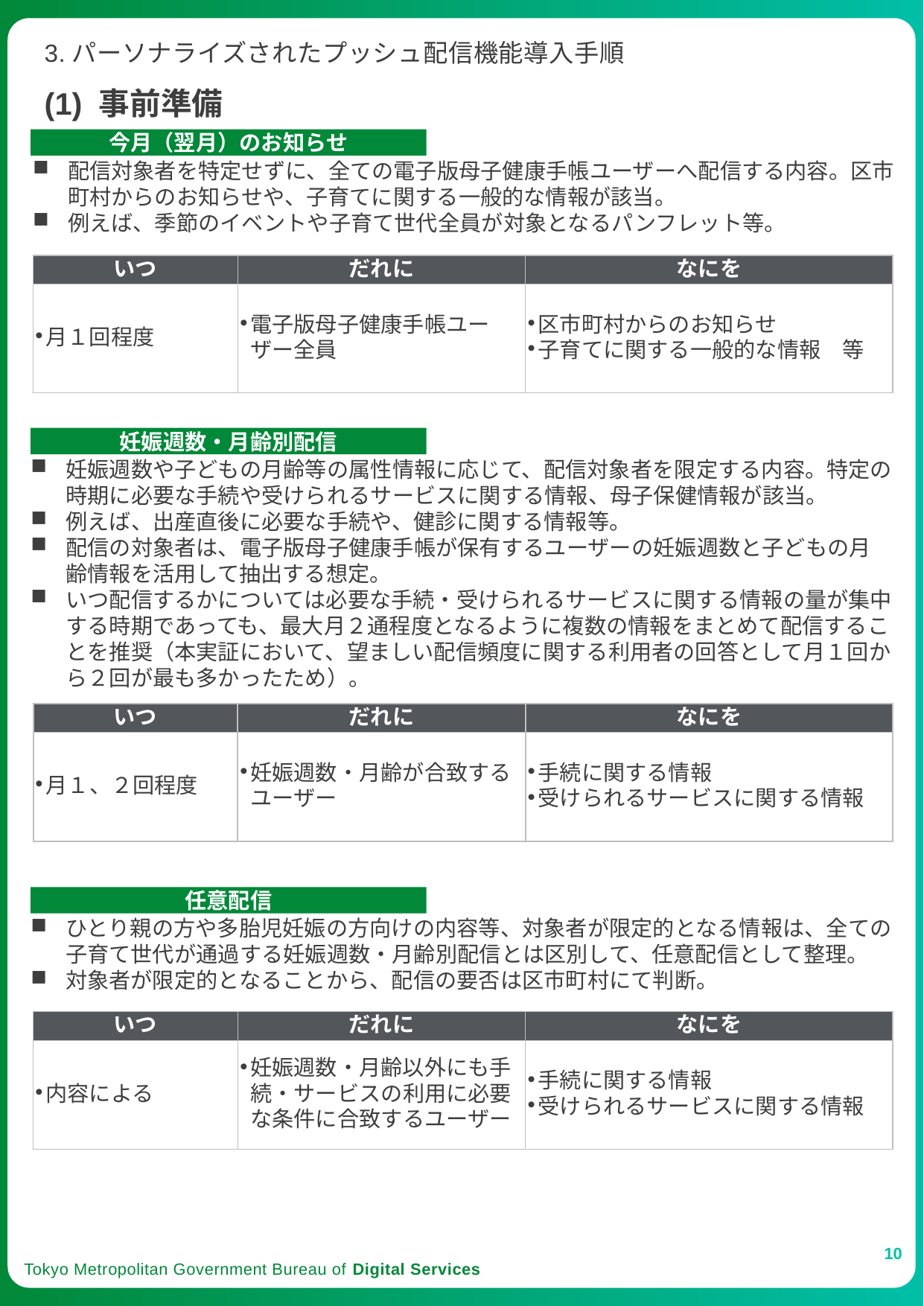

3.パーソナライズされたプッシュ配信機能導入手順

(1) 事前準備
今月（翌月）のお知らせ
配信対象者を特定せずに、全ての電子版母子健康手帳ユーザーへ配信する内容。区市町村からのお知らせや、子育てに関する一般的な情報が該当。
例えば、季節のイベントや子育て世代全員が対象となるパンフレット等。
| いつ | だれに | なにを |
| --- | --- | --- |
| 月１回程度 | 電子版母子健康手帳ユーザー全員 | 区市町村からのお知らせ 子育てに関する一般的な情報　等 |
妊娠週数・月齢別配信
妊娠週数や子どもの月齢等の属性情報に応じて、配信対象者を限定する内容。特定の時期に必要な手続や受けられるサービスに関する情報、母子保健情報が該当。
例えば、出産直後に必要な手続や、健診に関する情報等。
配信の対象者は、電子版母子健康手帳が保有するユーザーの妊娠週数と子どもの月齢情報を活用して抽出する想定。
いつ配信するかについては必要な手続・受けられるサービスに関する情報の量が集中する時期であっても、最大月２通程度となるように複数の情報をまとめて配信することを推奨（本実証において、望ましい配信頻度に関する利用者の回答として月１回から２回が最も多かったため）。
| いつ | だれに | なにを |
| --- | --- | --- |
| 月１、２回程度 | 妊娠週数・月齢が合致するユーザー | 手続に関する情報 受けられるサービスに関する情報 |
任意配信
ひとり親の方や多胎児妊娠の方向けの内容等、対象者が限定的となる情報は、全ての子育て世代が通過する妊娠週数・月齢別配信とは区別して、任意配信として整理。
対象者が限定的となることから、配信の要否は区市町村にて判断。
| いつ | だれに | なにを |
| --- | --- | --- |
| 内容による | 妊娠週数・月齢以外にも手続・サービスの利用に必要な条件に合致するユーザー | 手続に関する情報 受けられるサービスに関する情報 |
10